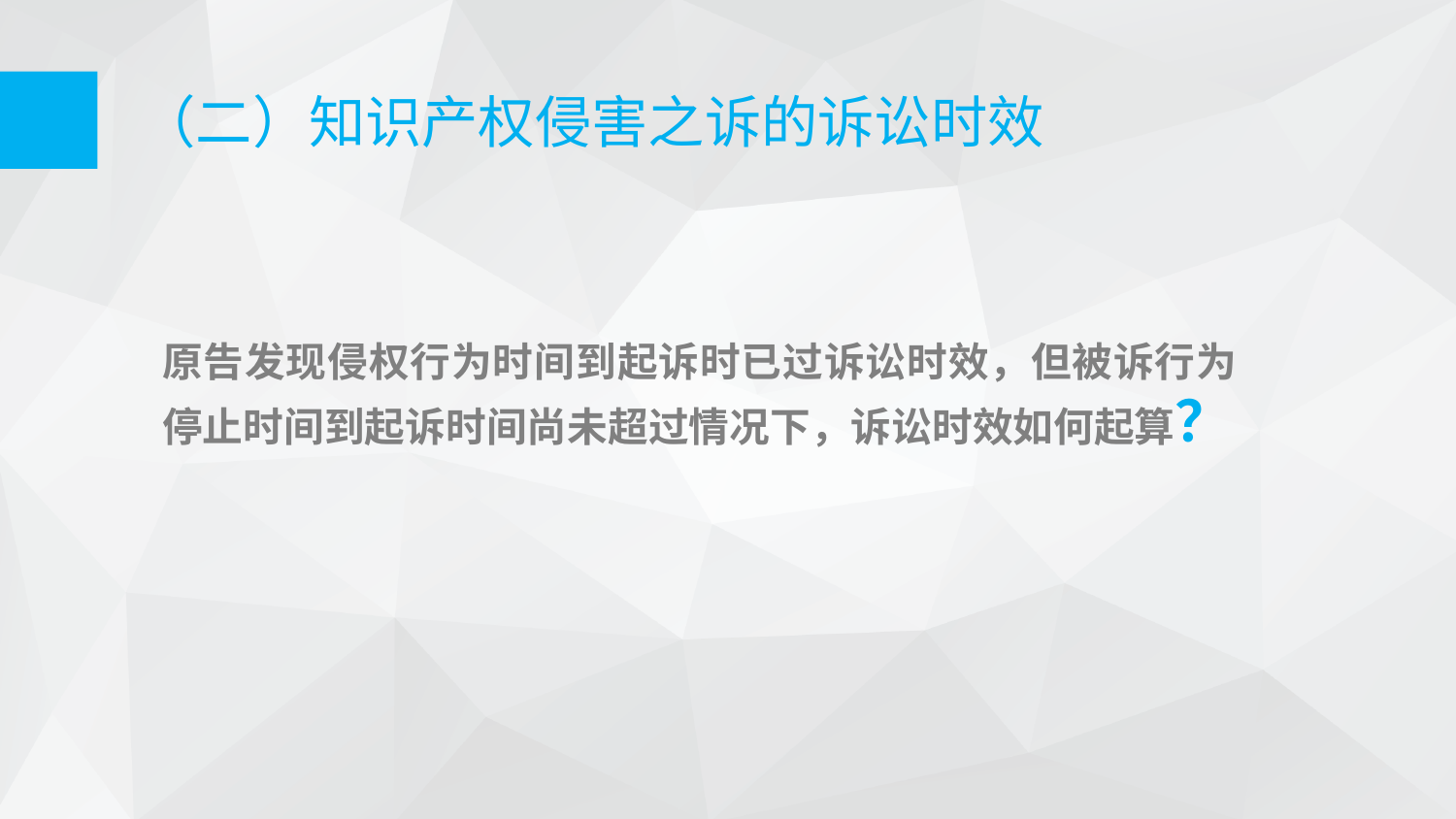

（二）知识产权侵害之诉的诉讼时效
原告发现侵权行为时间到起诉时已过诉讼时效，但被诉行为停止时间到起诉时间尚未超过情况下，诉讼时效如何起算？